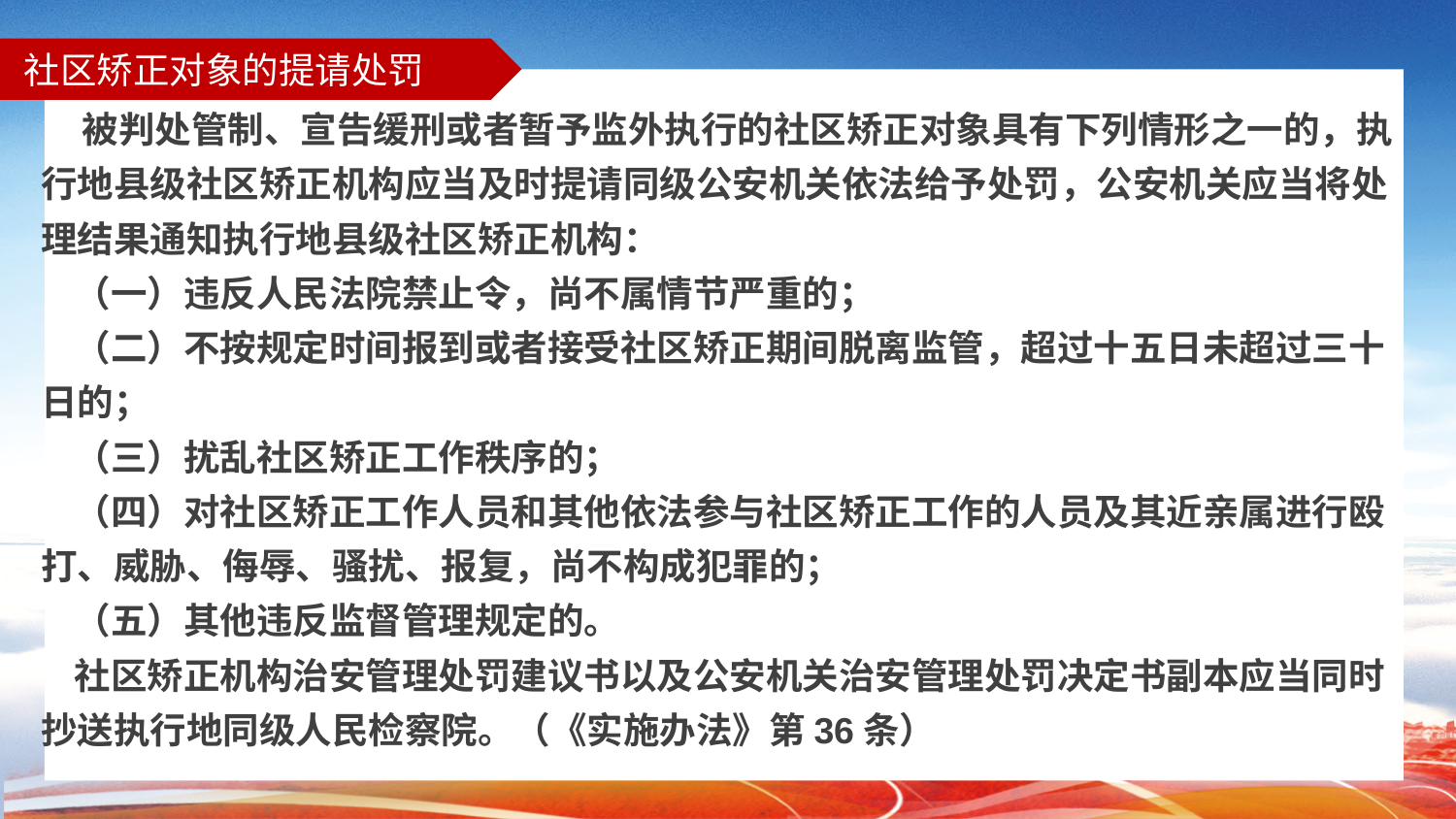

# 社区矫正对象的提请处罚
    被判处管制、宣告缓刑或者暂予监外执行的社区矫正对象具有下列情形之一的，执行地县级社区矫正机构应当及时提请同级公安机关依法给予处罚，公安机关应当将处理结果通知执行地县级社区矫正机构：
   （一）违反人民法院禁止令，尚不属情节严重的；
   （二）不按规定时间报到或者接受社区矫正期间脱离监管，超过十五日未超过三十日的；
   （三）扰乱社区矫正工作秩序的；
   （四）对社区矫正工作人员和其他依法参与社区矫正工作的人员及其近亲属进行殴打、威胁、侮辱、骚扰、报复，尚不构成犯罪的；
   （五）其他违反监督管理规定的。
   社区矫正机构治安管理处罚建议书以及公安机关治安管理处罚决定书副本应当同时抄送执行地同级人民检察院。（《实施办法》第36条）